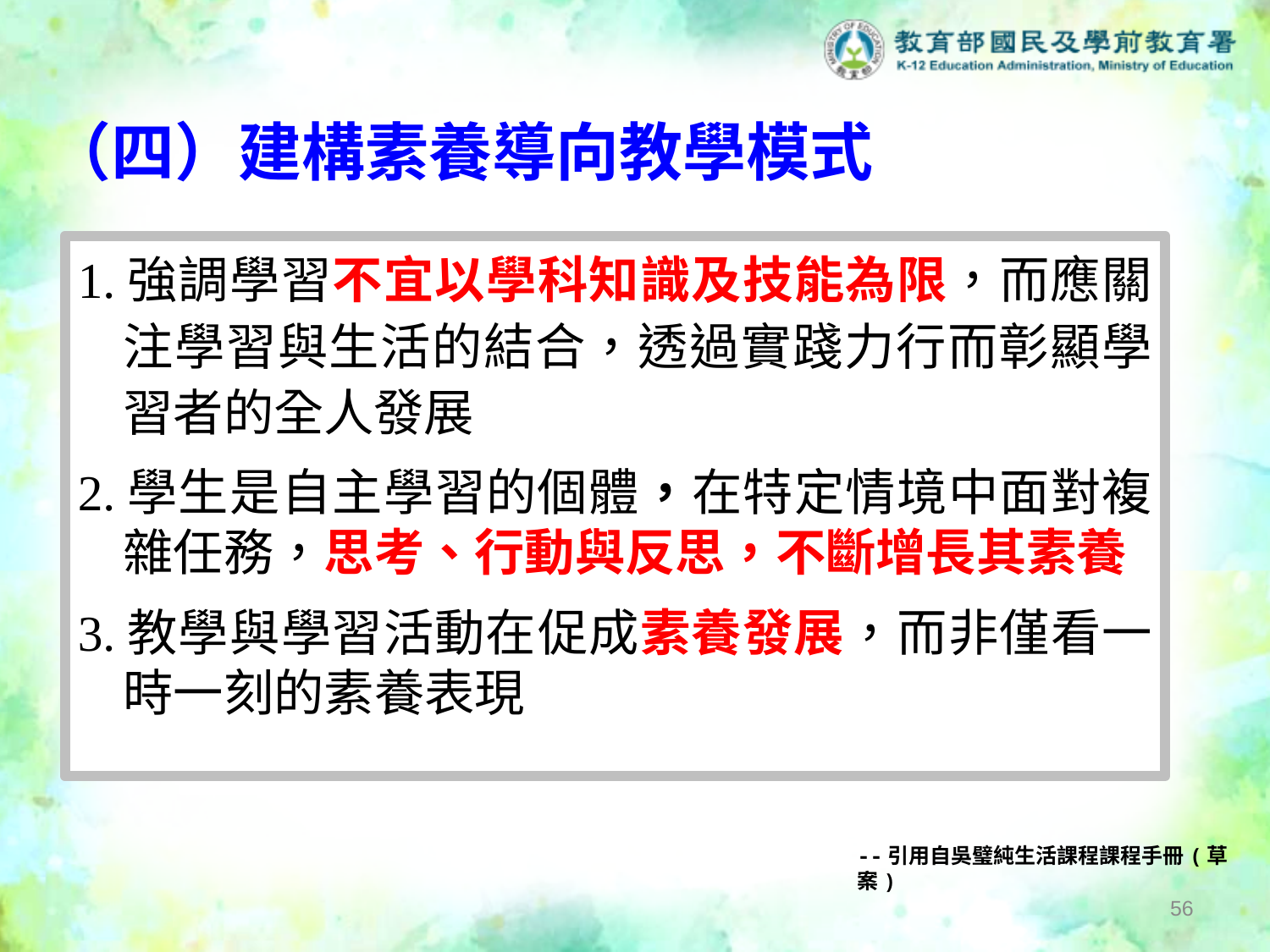

（四）建構素養導向教學模式
1.強調學習不宜以學科知識及技能為限，而應關注學習與生活的結合，透過實踐力行而彰顯學習者的全人發展
2.學生是自主學習的個體，在特定情境中面對複雜任務，思考、行動與反思，不斷增長其素養
3.教學與學習活動在促成素養發展，而非僅看一時一刻的素養表現
--引用自吳璧純生活課程課程手冊(草案)
56